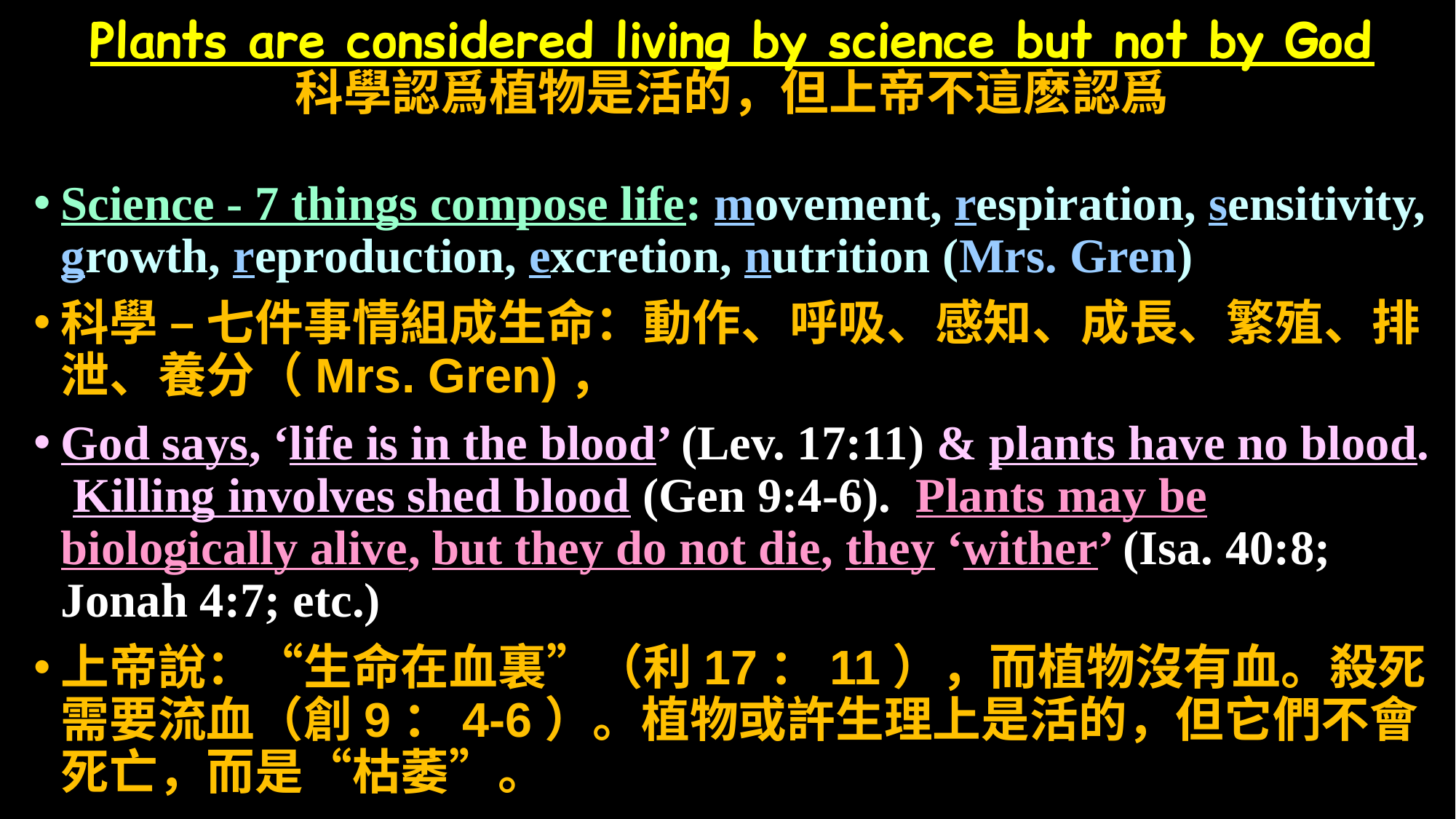

# Plants are considered living by science but not by God 科學認爲植物是活的，但上帝不這麽認爲
Science - 7 things compose life: movement, respiration, sensitivity, growth, reproduction, excretion, nutrition (Mrs. Gren)
科學 – 七件事情組成生命：動作、呼吸、感知、成長、繁殖、排泄、養分（Mrs. Gren)，
God says, ‘life is in the blood’ (Lev. 17:11) & plants have no blood.  Killing involves shed blood (Gen 9:4-6).  Plants may be biologically alive, but they do not die, they ‘wither’ (Isa. 40:8; Jonah 4:7; etc.)
上帝說：“生命在血裏”（利17：11），而植物沒有血。殺死需要流血（創9：4-6）。植物或許生理上是活的，但它們不會死亡，而是“枯萎”。